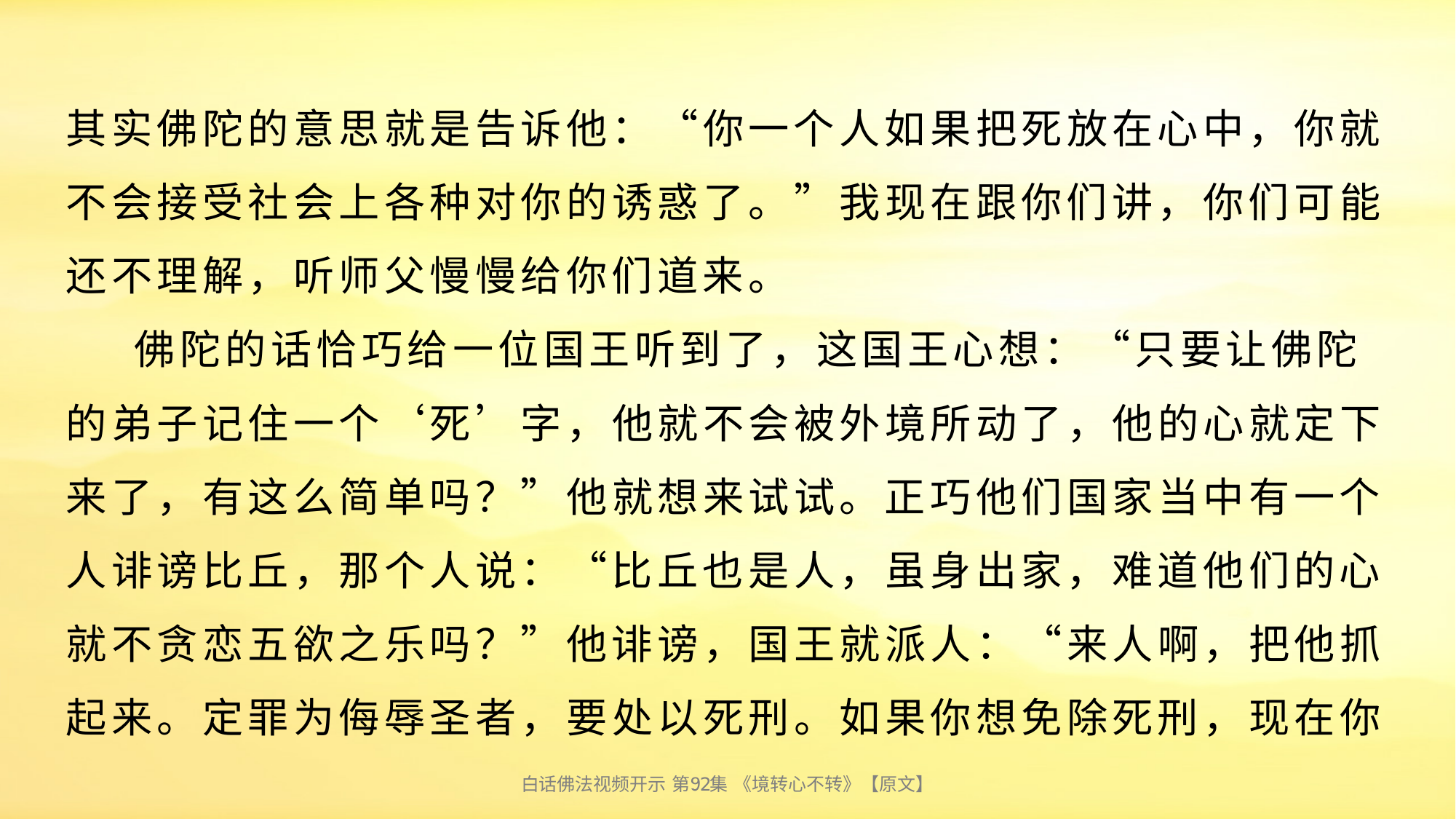

# 其实佛陀的意思就是告诉他：“你一个人如果把死放在心中，你就不会接受社会上各种对你的诱惑了。”我现在跟你们讲，你们可能还不理解，听师父慢慢给你们道来。 佛陀的话恰巧给一位国王听到了，这国王心想：“只要让佛陀的弟子记住一个‘死’字，他就不会被外境所动了，他的心就定下来了，有这么简单吗？”他就想来试试。正巧他们国家当中有一个人诽谤比丘，那个人说：“比丘也是人，虽身出家，难道他们的心就不贪恋五欲之乐吗？”他诽谤，国王就派人：“来人啊，把他抓起来。定罪为侮辱圣者，要处以死刑。如果你想免除死刑，现在你
白话佛法视频开示 第92集 《境转心不转》【原文】